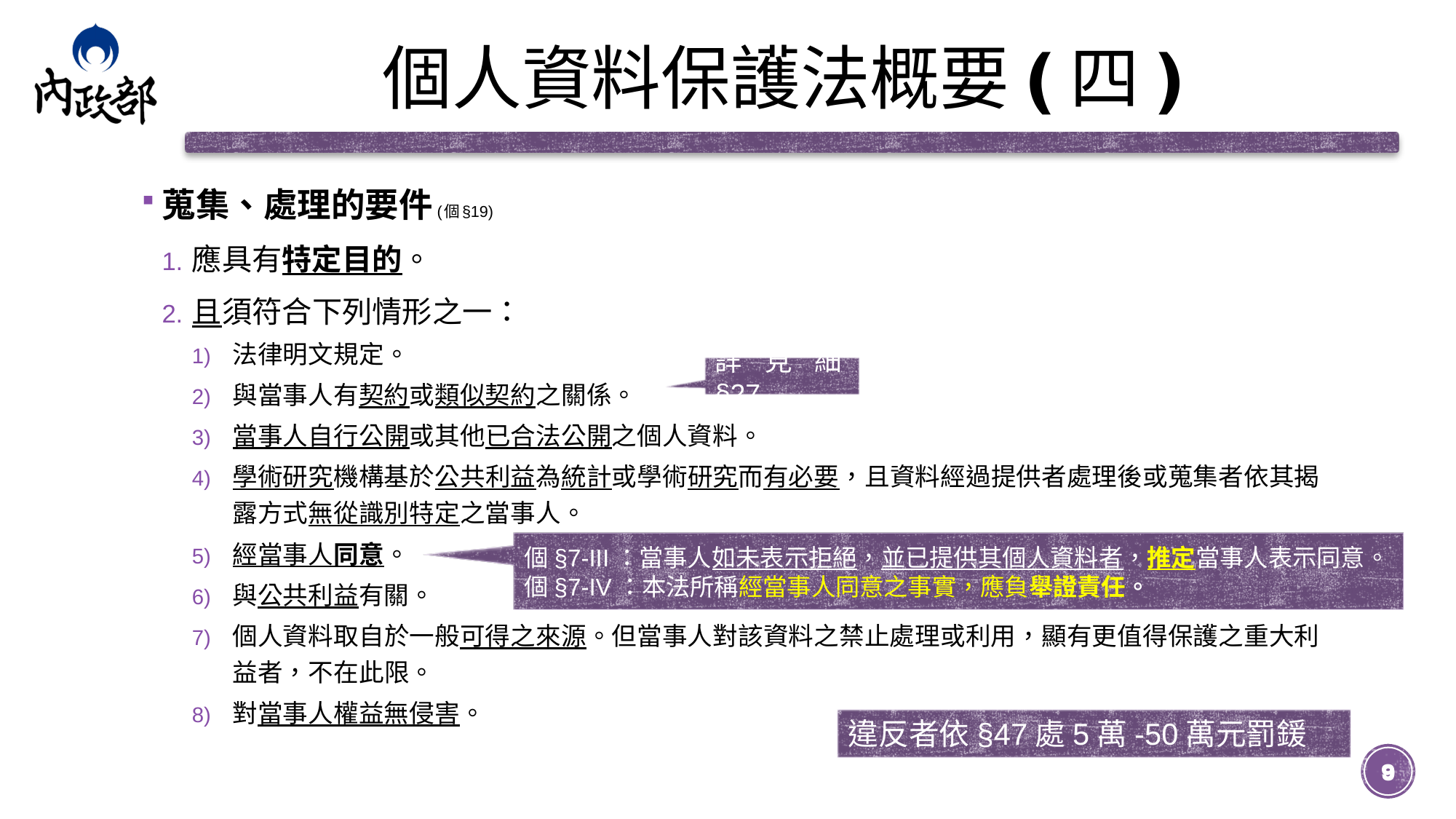

# 個人資料保護法概要(四)
蒐集、處理的要件(個§19)
應具有特定目的。
且須符合下列情形之一：
法律明文規定。
與當事人有契約或類似契約之關係。
當事人自行公開或其他已合法公開之個人資料。
學術研究機構基於公共利益為統計或學術研究而有必要，且資料經過提供者處理後或蒐集者依其揭露方式無從識別特定之當事人。
經當事人同意。
與公共利益有關。
個人資料取自於一般可得之來源。但當事人對該資料之禁止處理或利用，顯有更值得保護之重大利益者，不在此限。
對當事人權益無侵害。
詳見細§27
個§7-III：當事人如未表示拒絕，並已提供其個人資料者，推定當事人表示同意。
個§7-IV：本法所稱經當事人同意之事實，應負舉證責任。
違反者依§47處5萬-50萬元罰鍰
9